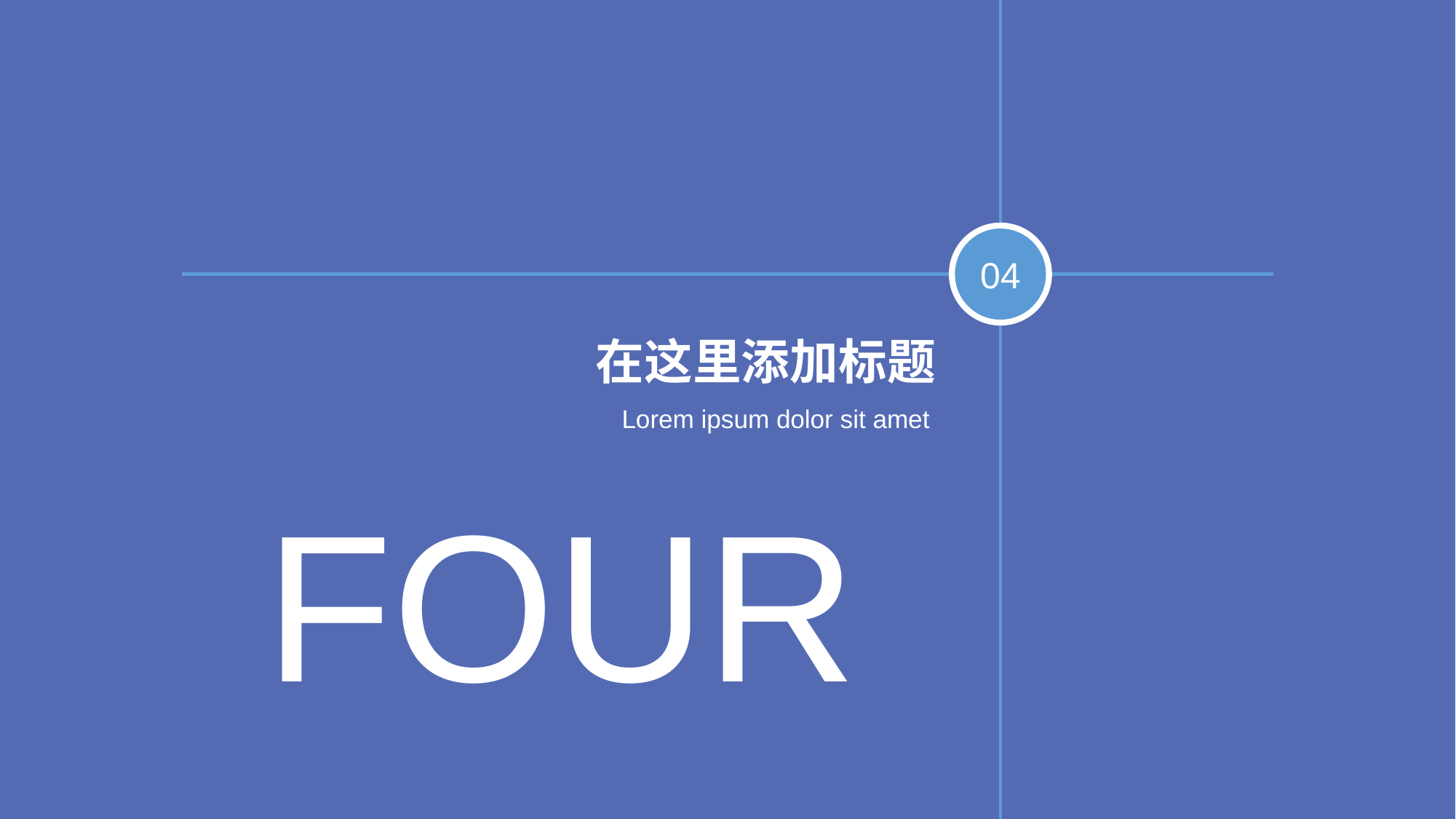

04
在这里添加标题
Lorem ipsum dolor sit amet
FOUR